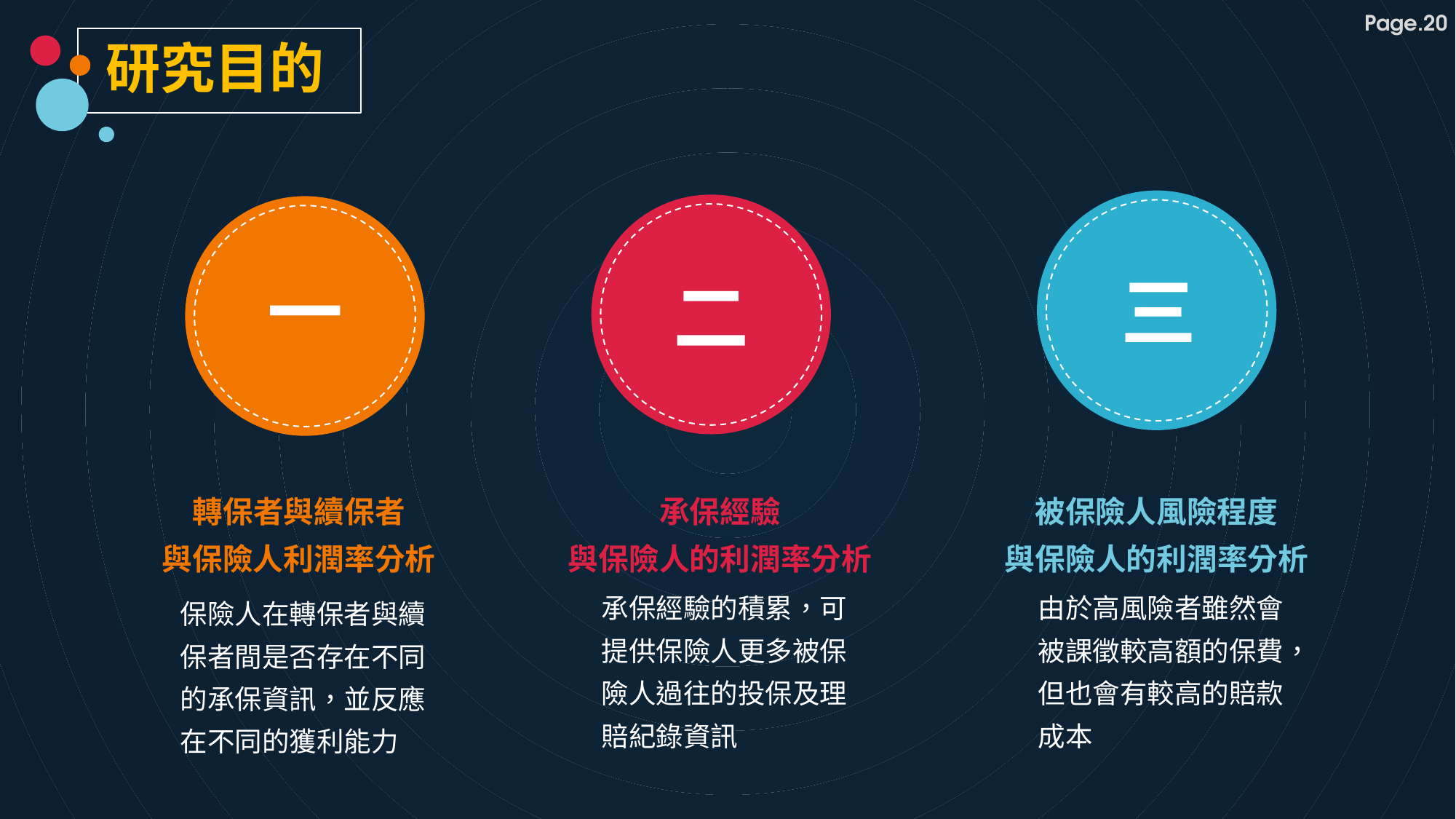

研究目的

一
三
二
轉保者與續保者
與保險人利潤率分析
保險人在轉保者與續保者間是否存在不同的承保資訊，並反應在不同的獲利能力
承保經驗
與保險人的利潤率分析
承保經驗的積累，可提供保險人更多被保險人過往的投保及理賠紀錄資訊
被保險人風險程度
與保險人的利潤率分析
由於高風險者雖然會被課徵較高額的保費，但也會有較高的賠款成本